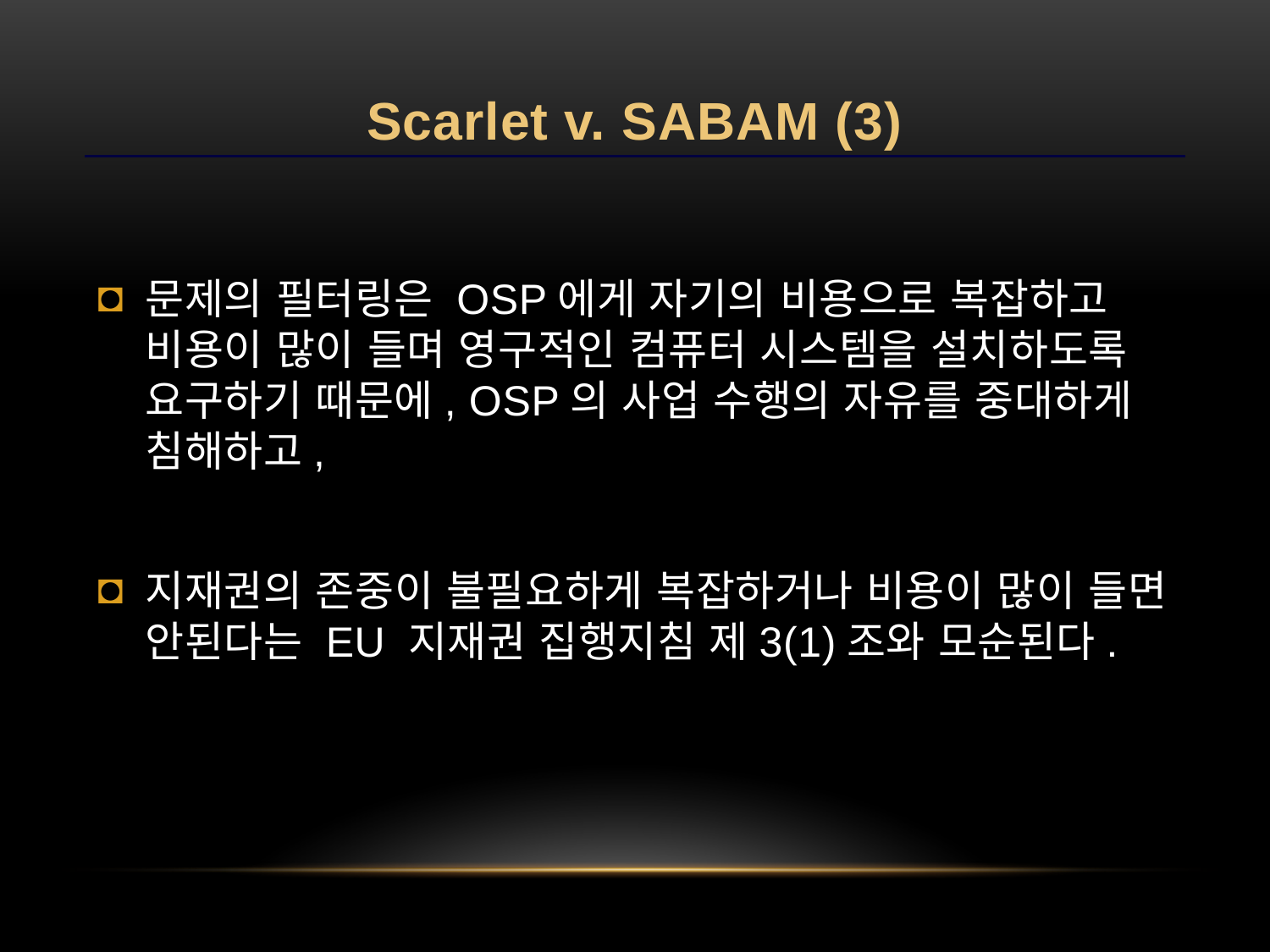

# Scarlet v. SABAM (3)

문제의 필터링은 OSP에게 자기의 비용으로 복잡하고 비용이 많이 들며 영구적인 컴퓨터 시스템을 설치하도록 요구하기 때문에, OSP의 사업 수행의 자유를 중대하게 침해하고,

지재권의 존중이 불필요하게 복잡하거나 비용이 많이 들면 안된다는 EU 지재권 집행지침 제3(1)조와 모순된다.